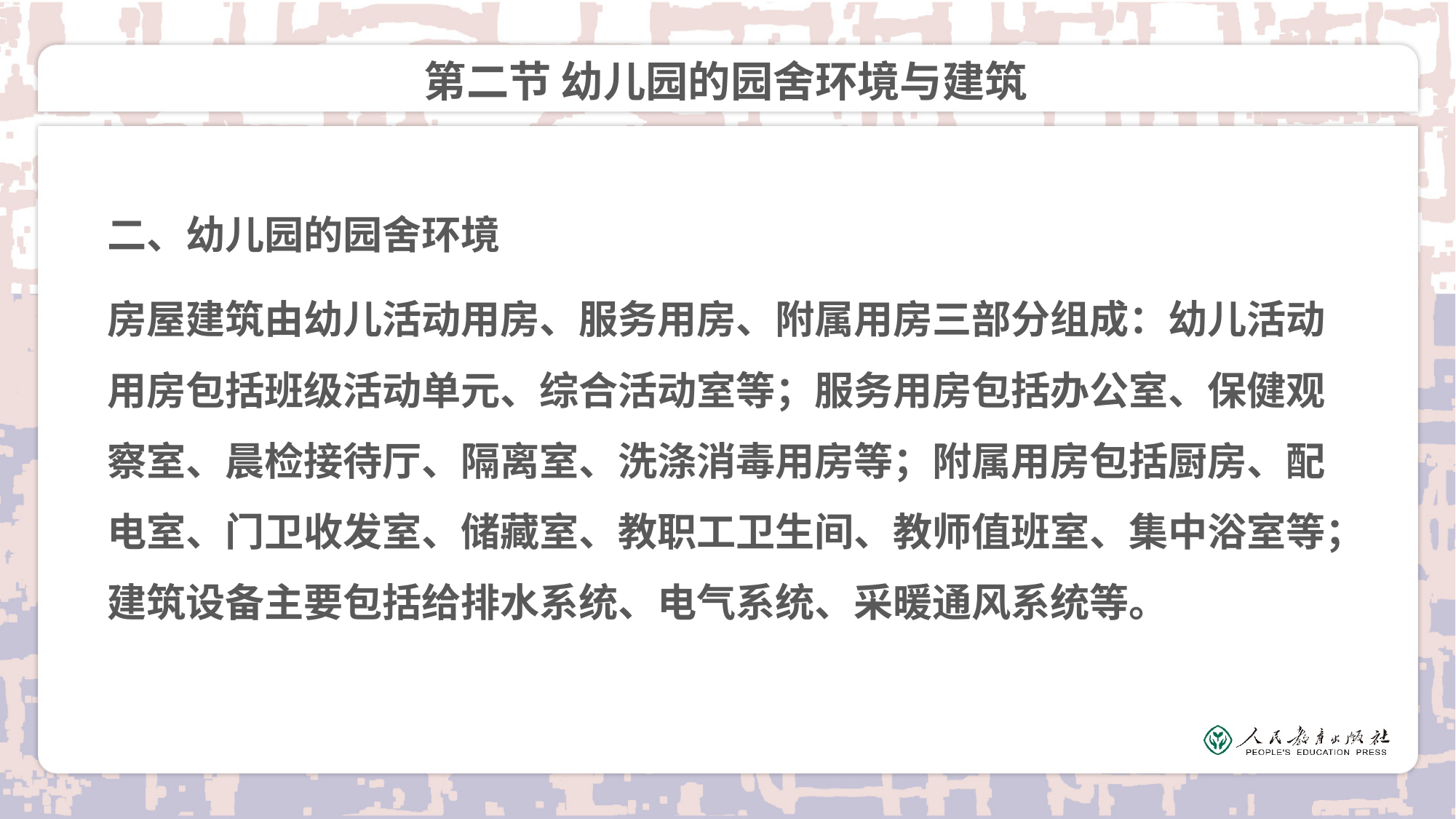

# 第二节 幼儿园的园舍环境与建筑
二、幼儿园的园舍环境
房屋建筑由幼儿活动用房、服务用房、附属用房三部分组成：幼儿活动用房包括班级活动单元、综合活动室等；服务用房包括办公室、保健观察室、晨检接待厅、隔离室、洗涤消毒用房等；附属用房包括厨房、配电室、门卫收发室、储藏室、教职工卫生间、教师值班室、集中浴室等；建筑设备主要包括给排水系统、电气系统、采暖通风系统等。